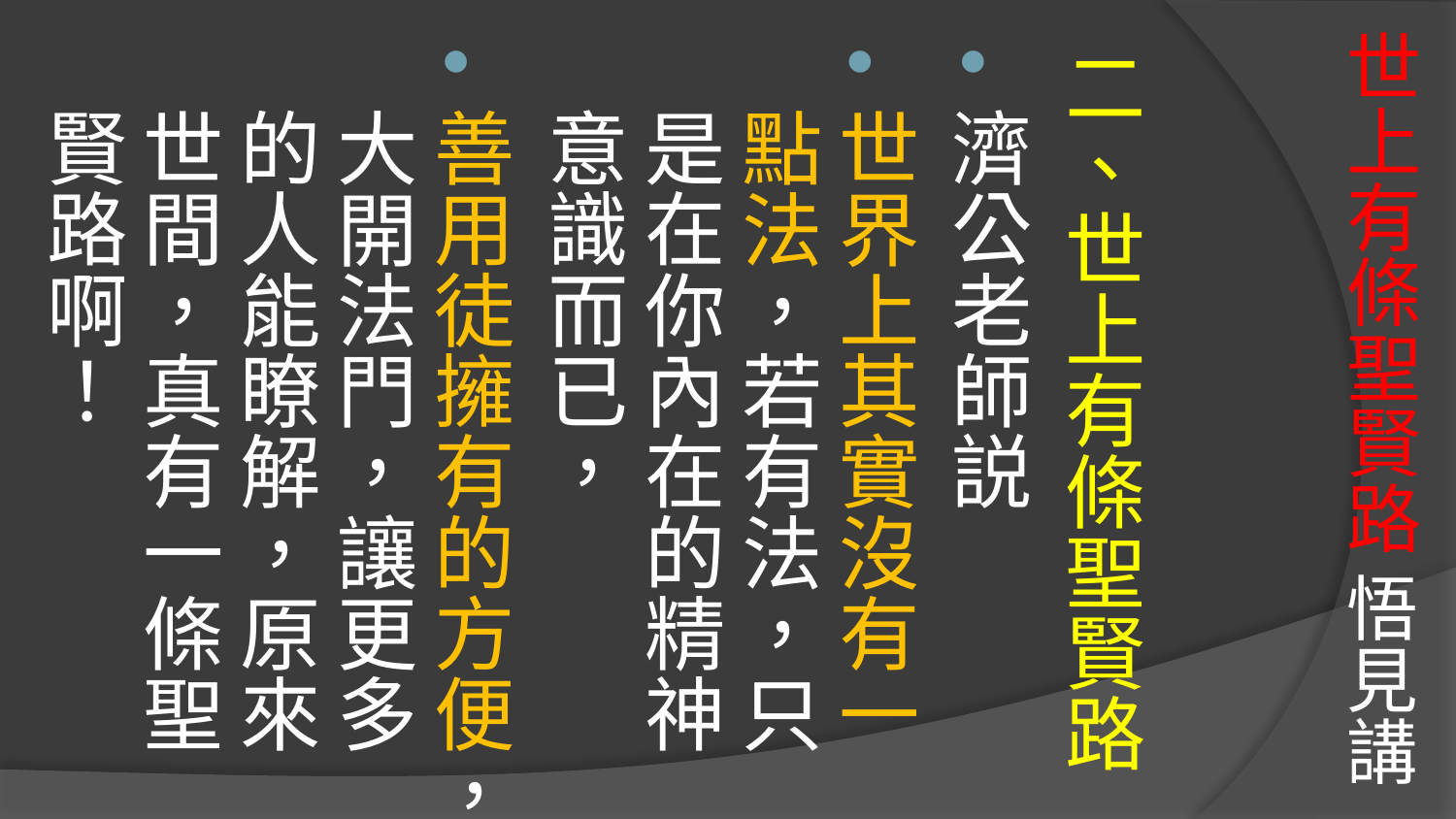

# 世上有條聖賢路 悟見講
二、世上有條聖賢路
濟公老師説
世界上其實沒有一點法，若有法，只是在你內在的精神意識而已，
善用徒擁有的方便，大開法門，讓更多的人能瞭解，原來世間，真有一條聖賢路啊！